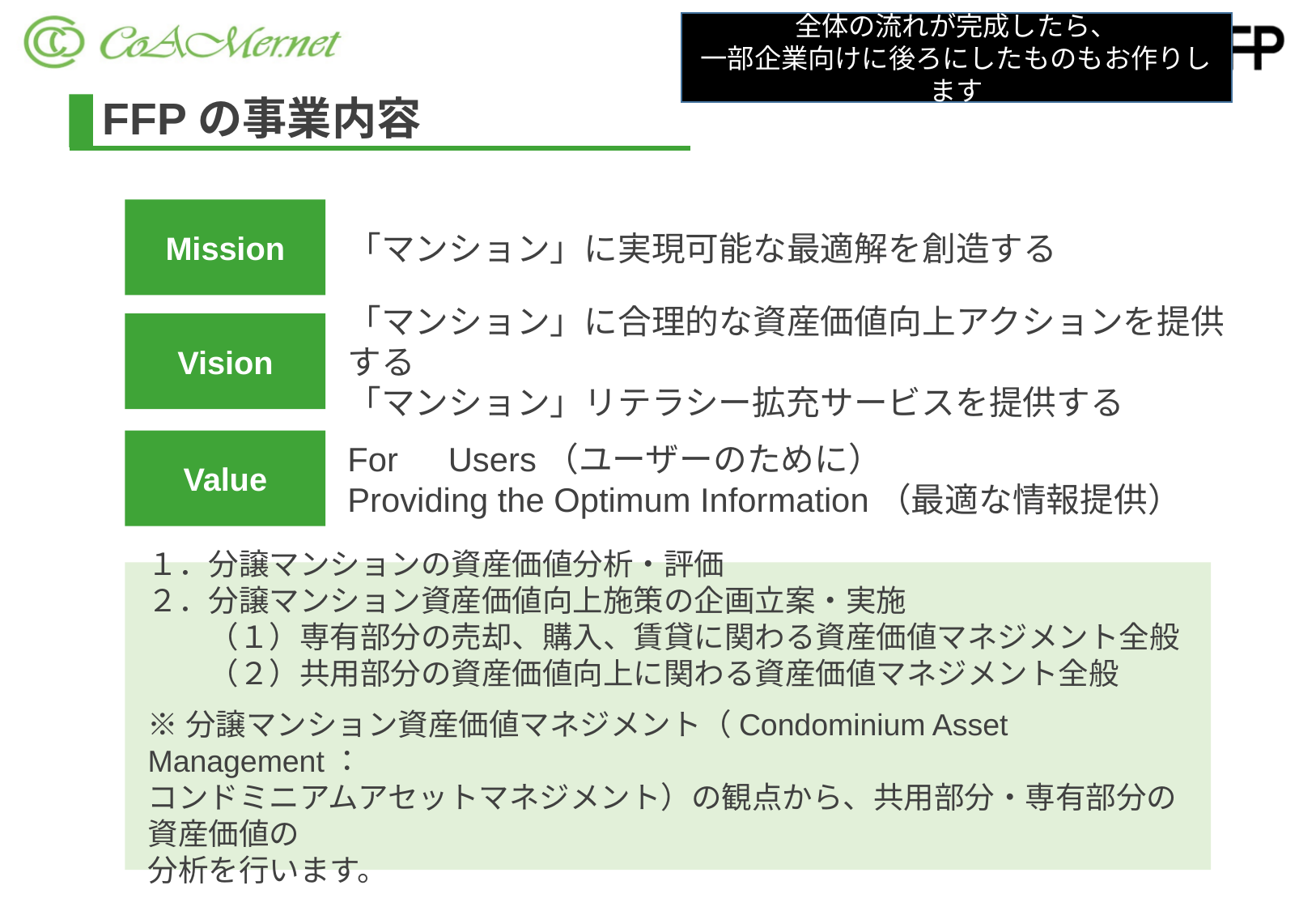

全体の流れが完成したら、
一部企業向けに後ろにしたものもお作りします
# FFPの事業内容

Mission
「マンション」に実現可能な最適解を創造する
Vision
「マンション」に合理的な資産価値向上アクションを提供する
「マンション」リテラシー拡充サービスを提供する
Value
For　Users（ユーザーのために）
Providing the Optimum Information（最適な情報提供）
１．分譲マンションの資産価値分析・評価
２．分譲マンション資産価値向上施策の企画立案・実施
　　（１）専有部分の売却、購入、賃貸に関わる資産価値マネジメント全般
　　（２）共用部分の資産価値向上に関わる資産価値マネジメント全般
※分譲マンション資産価値マネジメント（Condominium Asset Management：
コンドミニアムアセットマネジメント）の観点から、共用部分・専有部分の資産価値の
分析を行います。